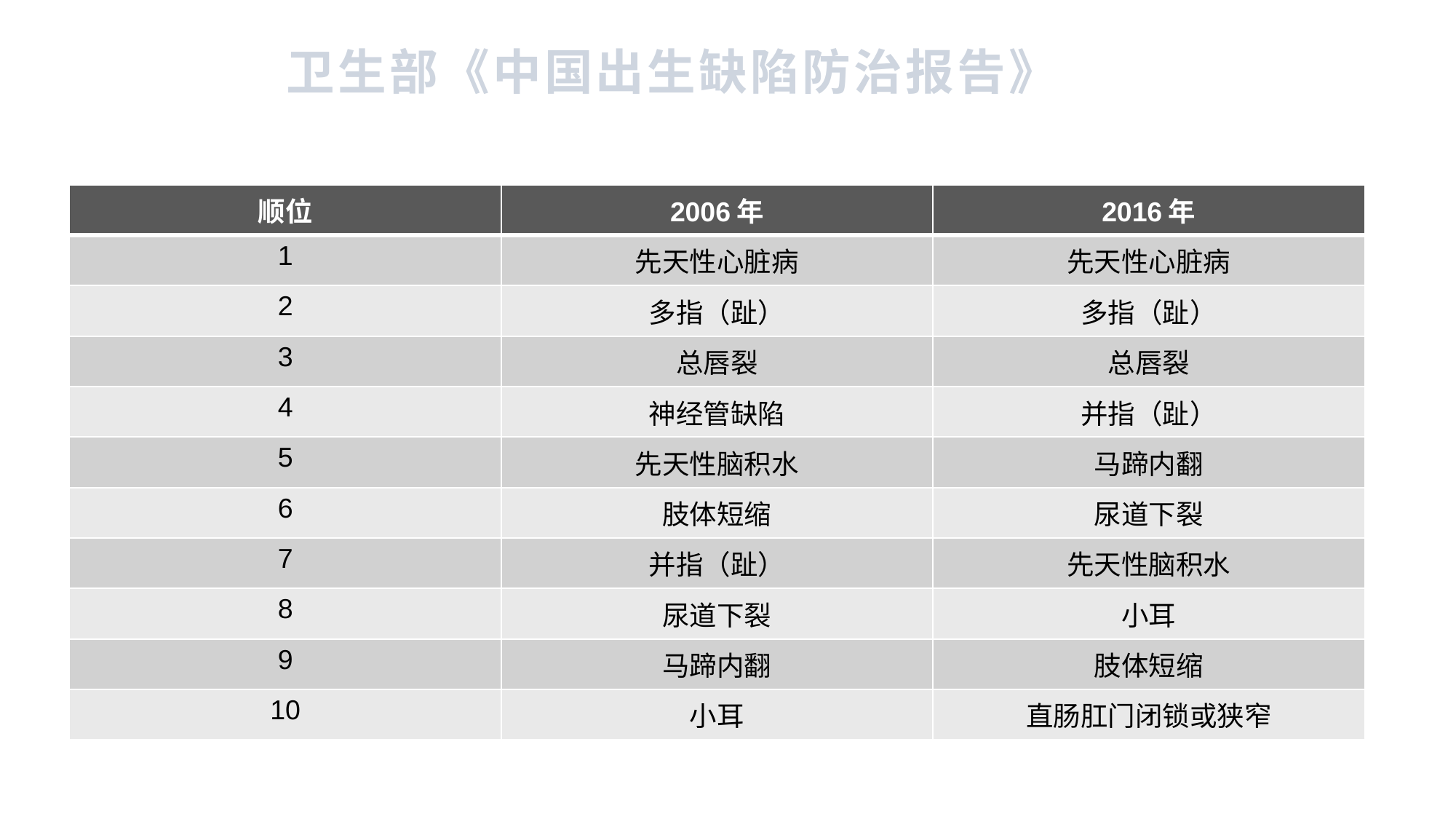

# 卫生部《中国出生缺陷防治报告》
| 顺位 | 2006年 | 2016年 |
| --- | --- | --- |
| 1 | 先天性心脏病 | 先天性心脏病 |
| 2 | 多指（趾） | 多指（趾） |
| 3 | 总唇裂 | 总唇裂 |
| 4 | 神经管缺陷 | 并指（趾） |
| 5 | 先天性脑积水 | 马蹄内翻 |
| 6 | 肢体短缩 | 尿道下裂 |
| 7 | 并指（趾） | 先天性脑积水 |
| 8 | 尿道下裂 | 小耳 |
| 9 | 马蹄内翻 | 肢体短缩 |
| 10 | 小耳 | 直肠肛门闭锁或狭窄 |